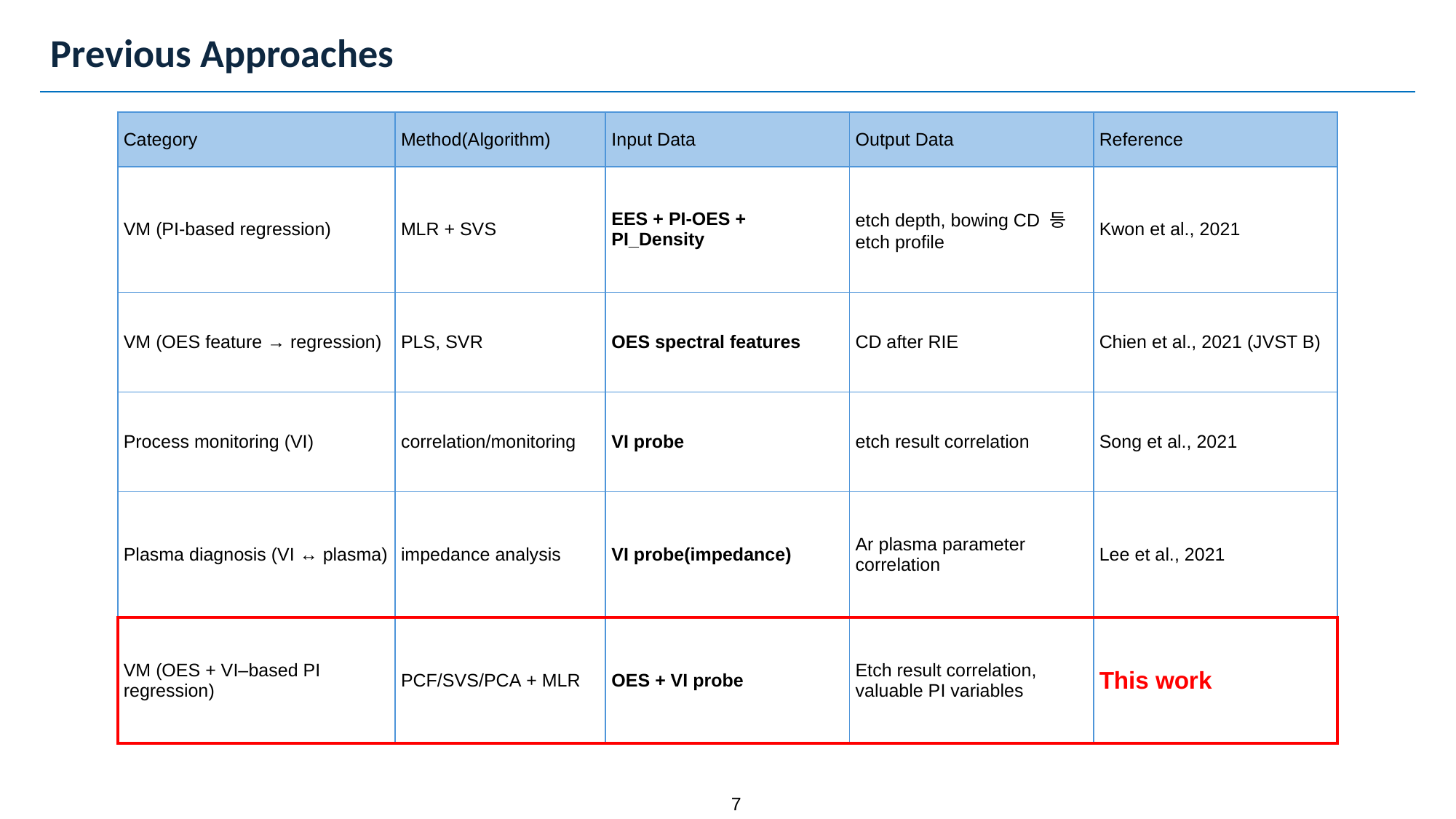

# Previous Approaches
| Category | Method(Algorithm) | Input Data | Output Data | Reference |
| --- | --- | --- | --- | --- |
| VM (PI-based regression) | MLR + SVS | EES + PI-OES + PI\_Density | etch depth, bowing CD 등 etch profile | Kwon et al., 2021 |
| VM (OES feature → regression) | PLS, SVR | OES spectral features | CD after RIE | Chien et al., 2021 (JVST B) |
| Process monitoring (VI) | correlation/monitoring | VI probe | etch result correlation | Song et al., 2021 |
| Plasma diagnosis (VI ↔ plasma) | impedance analysis | VI probe(impedance) | Ar plasma parameter correlation | Lee et al., 2021 |
| VM (OES + VI–based PI regression) | PCF/SVS/PCA + MLR | OES + VI probe | Etch result correlation, valuable PI variables​ | This work |